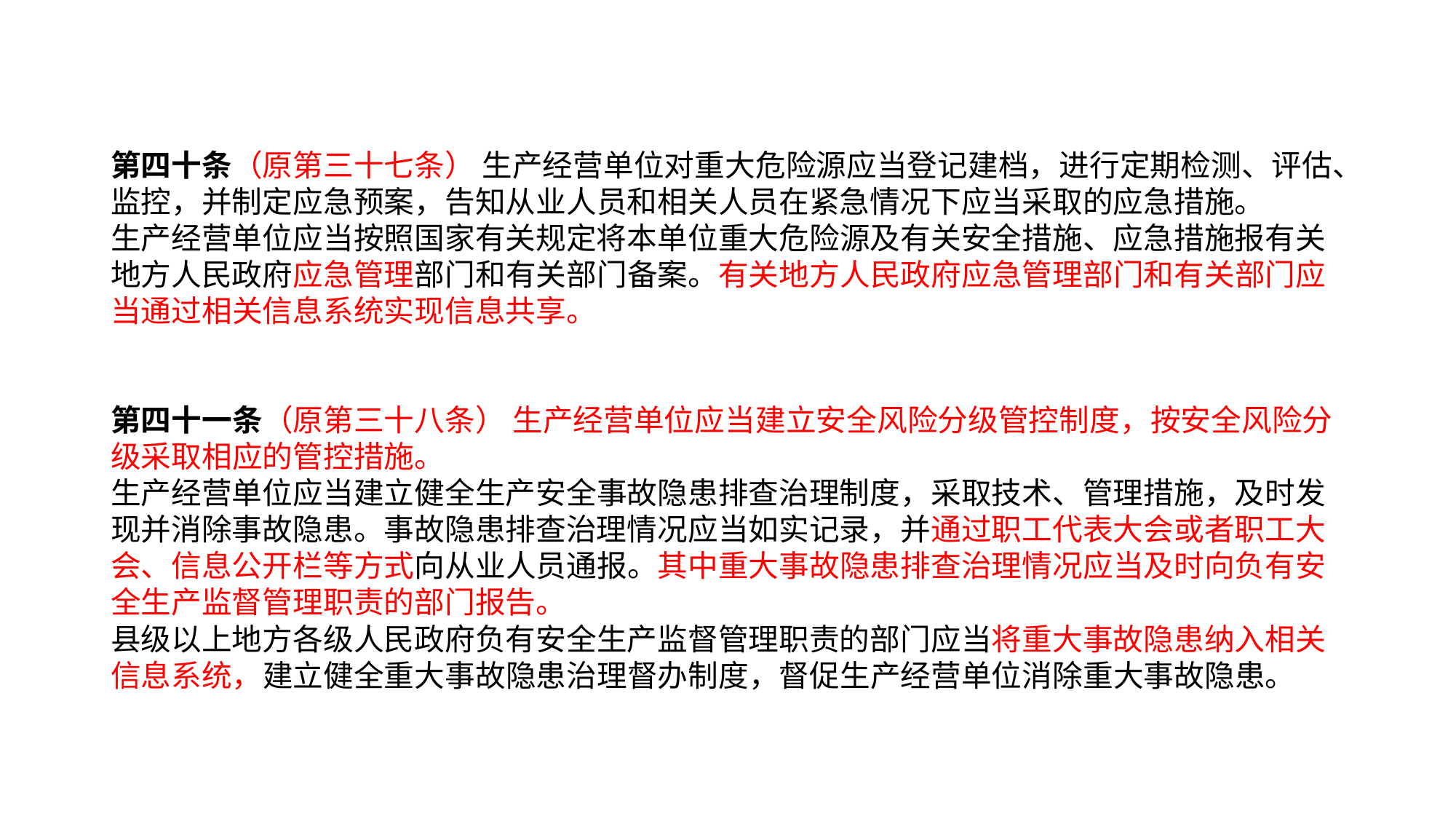

#
第四十条（原第三十七条） 生产经营单位对重大危险源应当登记建档，进行定期检测、评估、监控，并制定应急预案，告知从业人员和相关人员在紧急情况下应当采取的应急措施。
生产经营单位应当按照国家有关规定将本单位重大危险源及有关安全措施、应急措施报有关地方人民政府应急管理部门和有关部门备案。有关地方人民政府应急管理部门和有关部门应当通过相关信息系统实现信息共享。

第四十一条（原第三十八条） 生产经营单位应当建立安全风险分级管控制度，按安全风险分级采取相应的管控措施。
生产经营单位应当建立健全生产安全事故隐患排查治理制度，采取技术、管理措施，及时发现并消除事故隐患。事故隐患排查治理情况应当如实记录，并通过职工代表大会或者职工大会、信息公开栏等方式向从业人员通报。其中重大事故隐患排查治理情况应当及时向负有安全生产监督管理职责的部门报告。
县级以上地方各级人民政府负有安全生产监督管理职责的部门应当将重大事故隐患纳入相关信息系统，建立健全重大事故隐患治理督办制度，督促生产经营单位消除重大事故隐患。